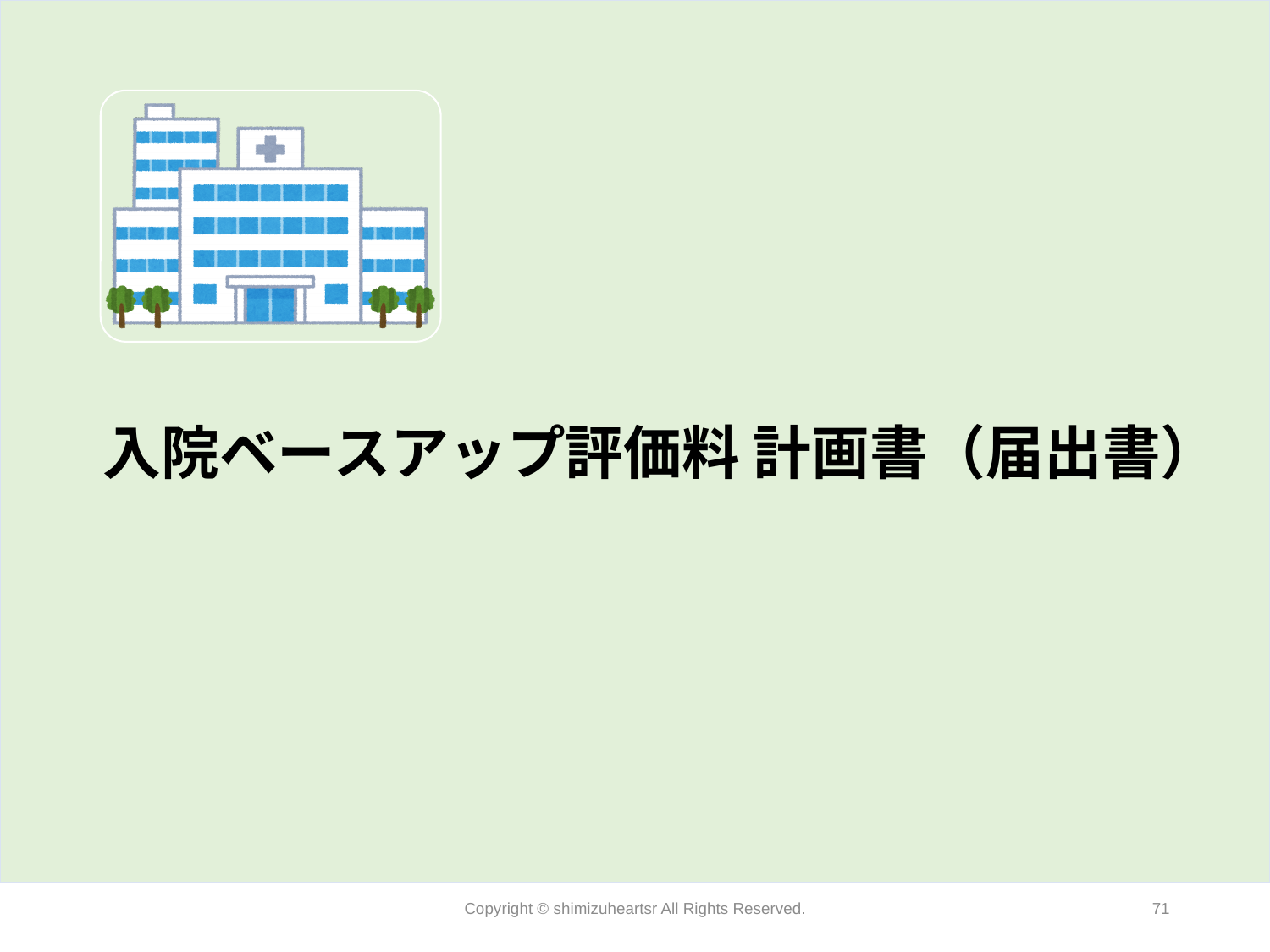

入院ベースアップ評価料 計画書（届出書）
Copyright © shimizuheartsr All Rights Reserved.
71